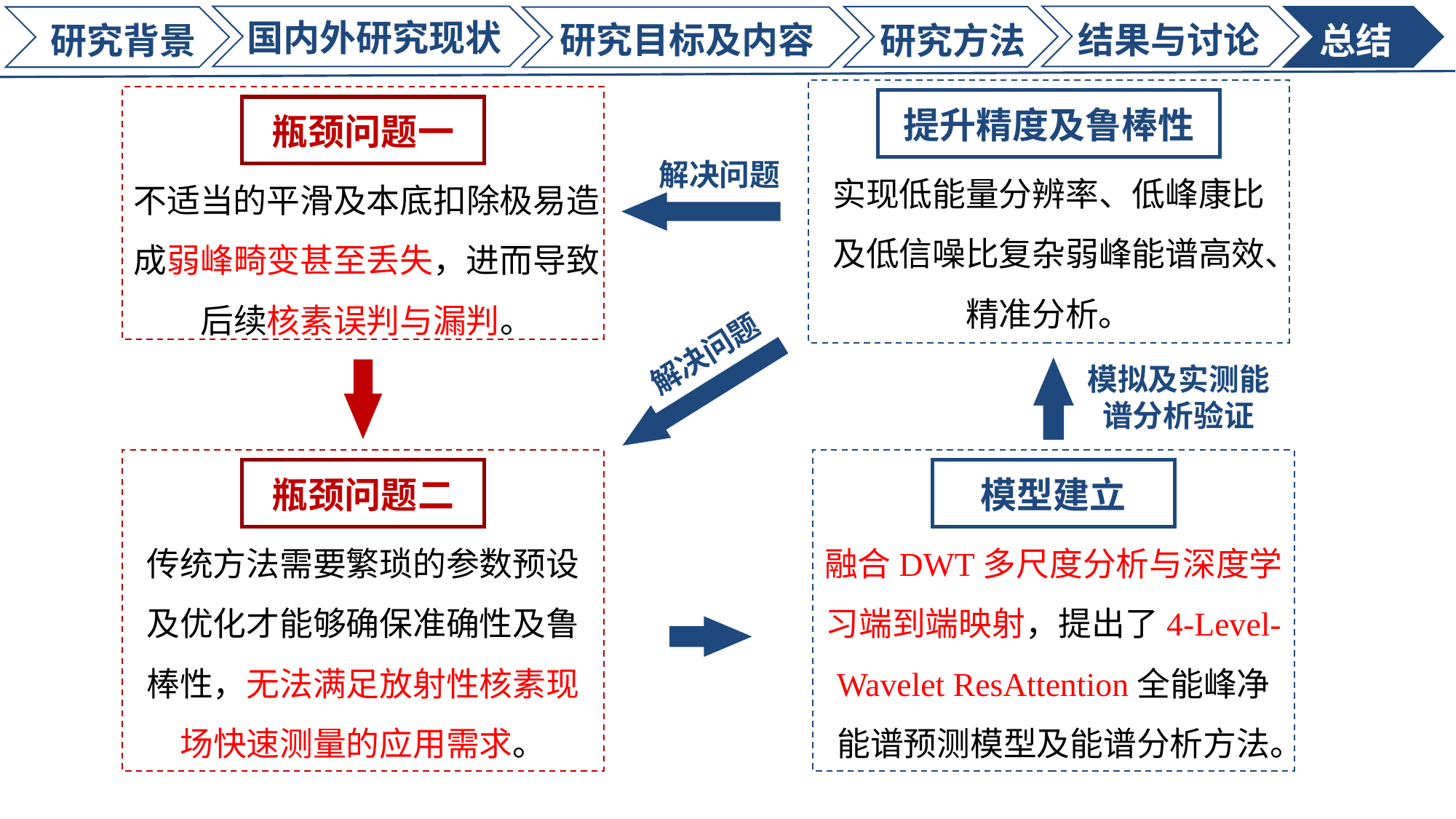

国内外研究现状
研究目标及内容
结果与讨论
研究背景
研究方法
总结

提升精度及鲁棒性
瓶颈问题一
实现低能量分辨率、低峰康比及低信噪比复杂弱峰能谱高效、精准分析。
解决问题
不适当的平滑及本底扣除极易造成弱峰畸变甚至丢失，进而导致后续核素误判与漏判。

解决问题
模拟及实测能谱分析验证

瓶颈问题二
模型建立
传统方法需要繁琐的参数预设及优化才能够确保准确性及鲁棒性，无法满足放射性核素现场快速测量的应用需求。
融合DWT多尺度分析与深度学习端到端映射，提出了4-Level-Wavelet ResAttention全能峰净能谱预测模型及能谱分析方法。